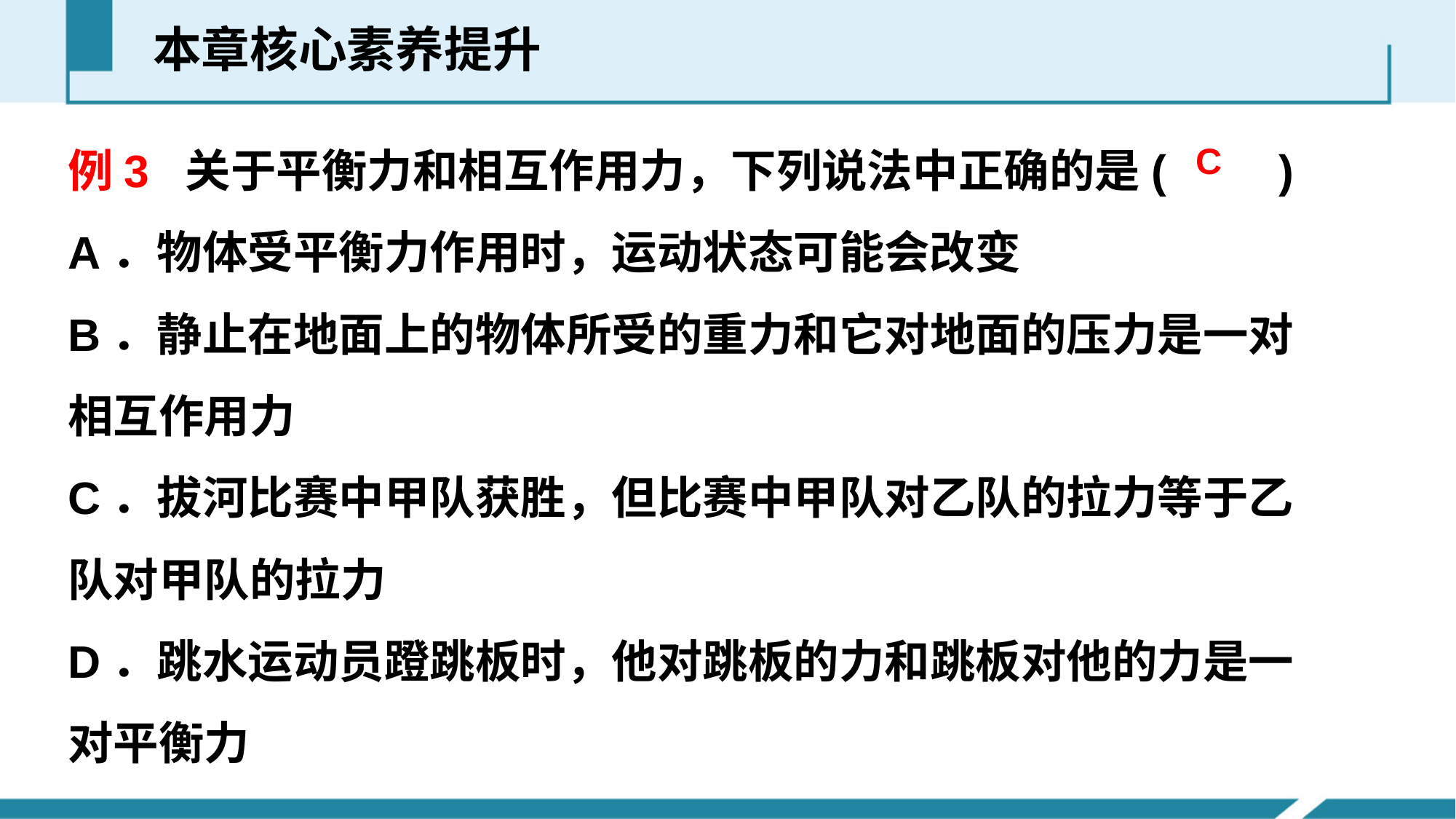

本章核心素养提升
例3  关于平衡力和相互作用力，下列说法中正确的是(　　)
A．物体受平衡力作用时，运动状态可能会改变
B．静止在地面上的物体所受的重力和它对地面的压力是一对相互作用力
C．拔河比赛中甲队获胜，但比赛中甲队对乙队的拉力等于乙队对甲队的拉力
D．跳水运动员蹬跳板时，他对跳板的力和跳板对他的力是一对平衡力
C